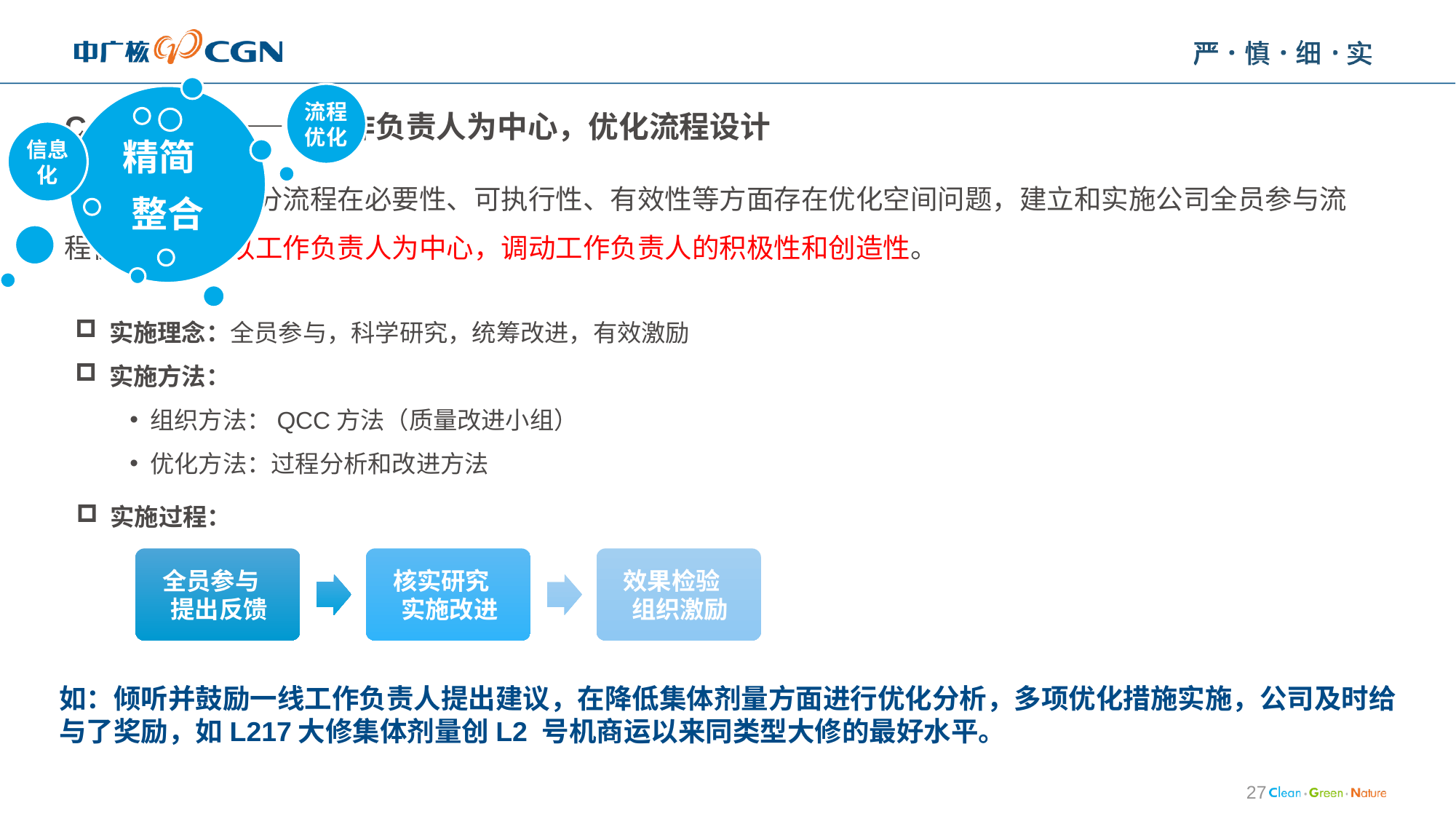

# C.流程优化——以工作负责人为中心，优化流程设计
针对公司部分流程在必要性、可执行性、有效性等方面存在优化空间问题，建立和实施公司全员参与流程优化机制，以工作负责人为中心，调动工作负责人的积极性和创造性。
精简
整合
信息化
流程优化
实施理念：全员参与，科学研究，统筹改进，有效激励
实施方法：
组织方法：QCC方法（质量改进小组）
优化方法：过程分析和改进方法
实施过程：
全员参与    提出反馈

核实研究    实施改进

效果检验    组织激励
如：倾听并鼓励一线工作负责人提出建议，在降低集体剂量方面进行优化分析，多项优化措施实施，公司及时给与了奖励，如L217大修集体剂量创L2 号机商运以来同类型大修的最好水平。